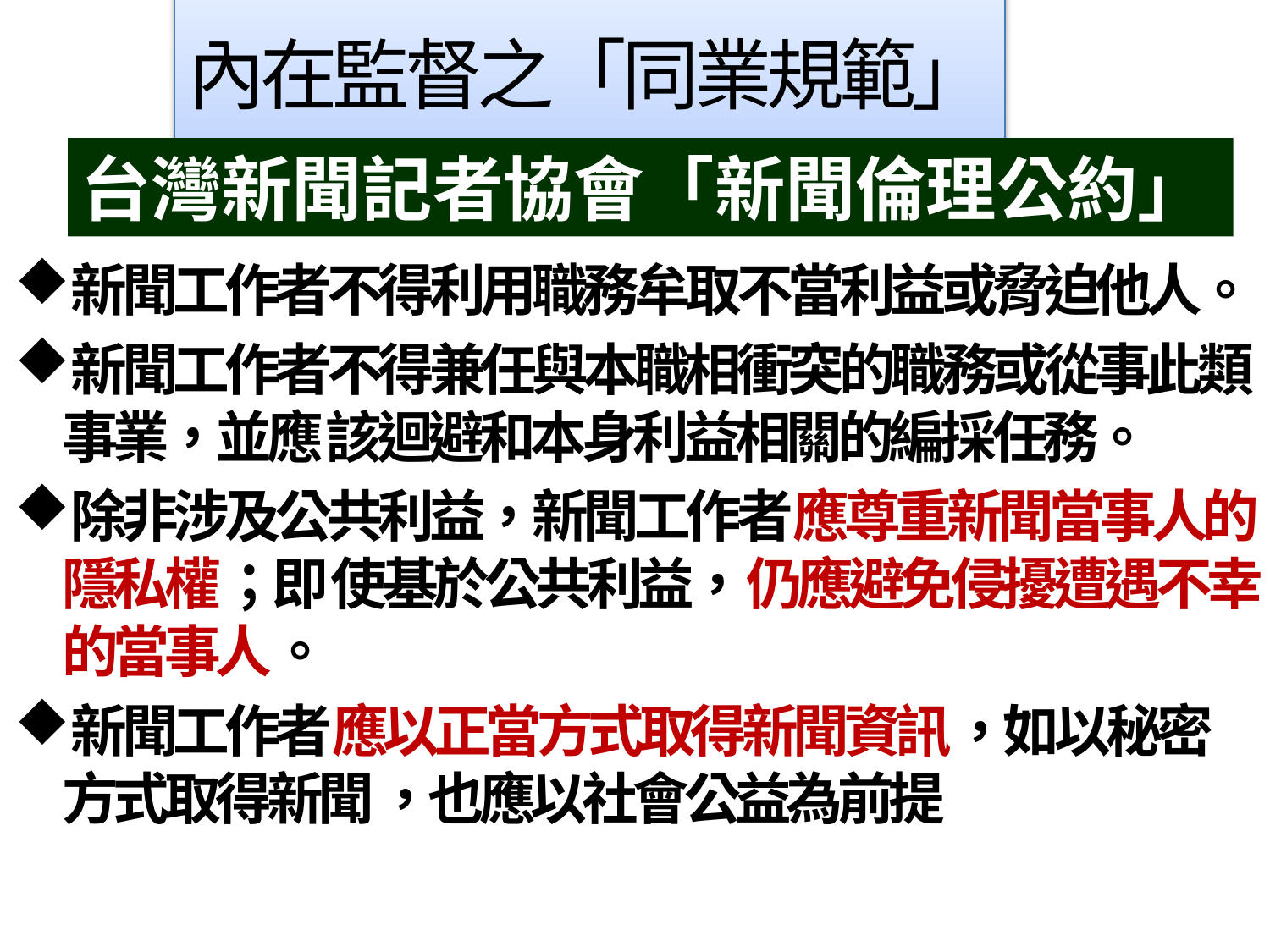

# 內在監督之「同業規範」
台灣新聞記者協會「新聞倫理公約」
新聞工作者不得利用職務牟取不當利益或脅迫他人。
新聞工作者不得兼任與本職相衝突的職務或從事此類事業，並應 該迴避和本身利益相關的編採任務。
除非涉及公共利益，新聞工作者應尊重新聞當事人的隱私權；即 使基於公共利益，仍應避免侵擾遭遇不幸的當事人。
新聞工作者應以正當方式取得新聞資訊，如以秘密方式取得新聞 ，也應以社會公益為前提